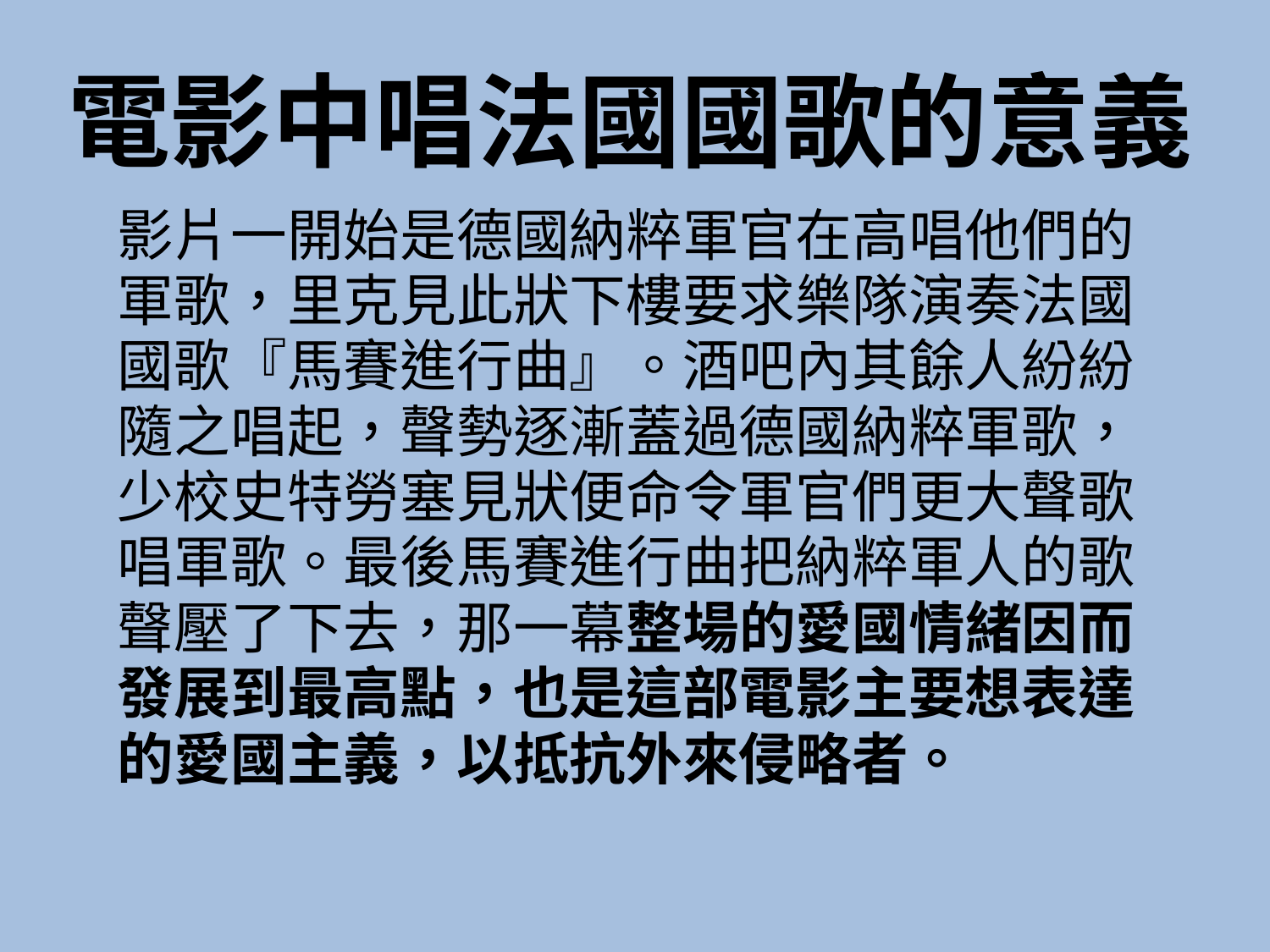

# 電影中唱法國國歌的意義
影片一開始是德國納粹軍官在高唱他們的
軍歌，里克見此狀下樓要求樂隊演奏法國
國歌『馬賽進行曲』。酒吧內其餘人紛紛
隨之唱起，聲勢逐漸蓋過德國納粹軍歌，
少校史特勞塞見狀便命令軍官們更大聲歌
唱軍歌。最後馬賽進行曲把納粹軍人的歌
聲壓了下去，那一幕整場的愛國情緒因而
發展到最高點，也是這部電影主要想表達
的愛國主義，以抵抗外來侵略者。